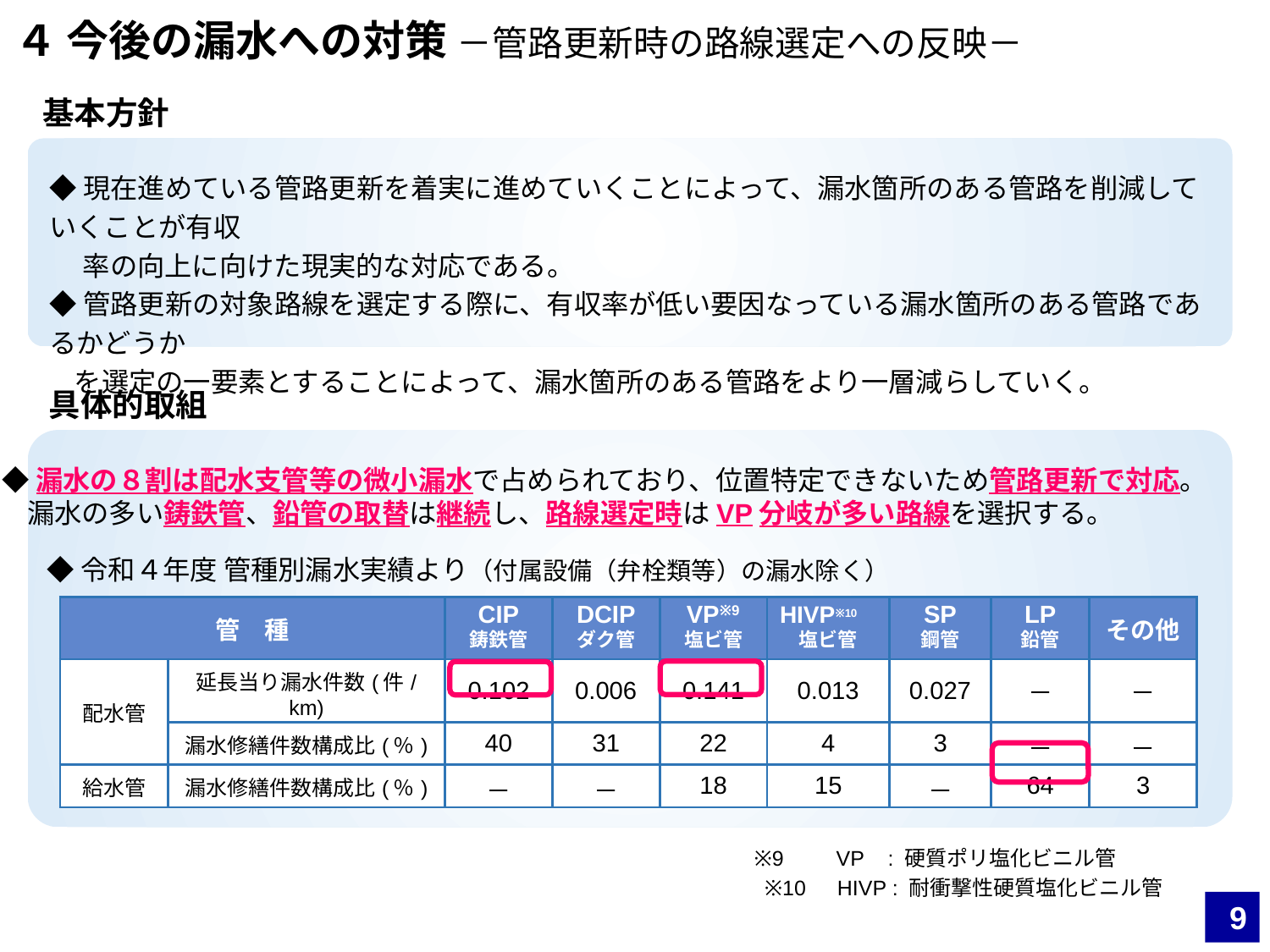

４ 今後の漏水への対策 －管路更新時の路線選定への反映－
基本方針
ｘ
◆現在進めている管路更新を着実に進めていくことによって、漏水箇所のある管路を削減していくことが有収
　 率の向上に向けた現実的な対応である。
◆管路更新の対象路線を選定する際に、有収率が低い要因なっている漏水箇所のある管路であるかどうか
   を選定の一要素とすることによって、漏水箇所のある管路をより一層減らしていく。
具体的取組
ｘ
◆漏水の８割は配水支管等の微小漏水で占められており、位置特定できないため管路更新で対応。
   漏水の多い鋳鉄管、鉛管の取替は継続し、路線選定時はVP分岐が多い路線を選択する。
◆令和４年度 管種別漏水実績より（付属設備（弁栓類等）の漏水除く）
| 管　種 |  | CIP 鋳鉄管 | DCIP ダク管 | VP※9 塩ビ管 | HIVP※10 塩ビ管 | SP 鋼管 | LP 鉛管 | その他 |
| --- | --- | --- | --- | --- | --- | --- | --- | --- |
| 配水管 | 延長当り漏水件数(件/km) | 0.102 | 0.006 | 0.141 | 0.013 | 0.027 | － | － |
|  | 漏水修繕件数構成比(％) | 40 | 31 | 22 | 4 | 3 | － | － |
| 給水管 | 漏水修繕件数構成比(％) | － | － | 18 | 15 | － | 64 | 3 |

9
※9　　VP    : 硬質ポリ塩化ビニル管
※10　HIVP : 耐衝撃性硬質塩化ビニル管
9